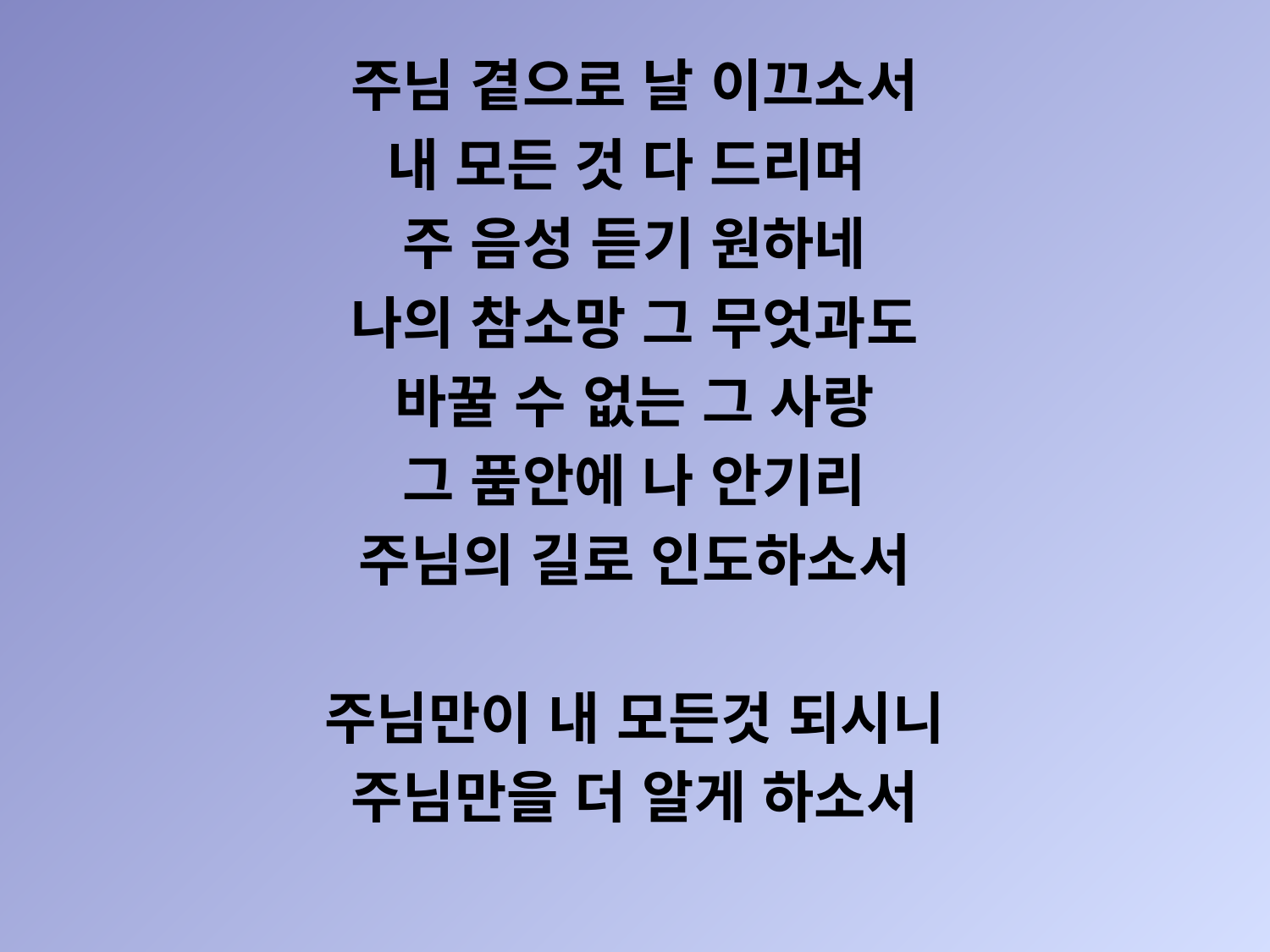

주님 곁으로 날 이끄소서
내 모든 것 다 드리며
주 음성 듣기 원하네
나의 참소망 그 무엇과도
바꿀 수 없는 그 사랑
그 품안에 나 안기리
주님의 길로 인도하소서

주님만이 내 모든것 되시니
주님만을 더 알게 하소서